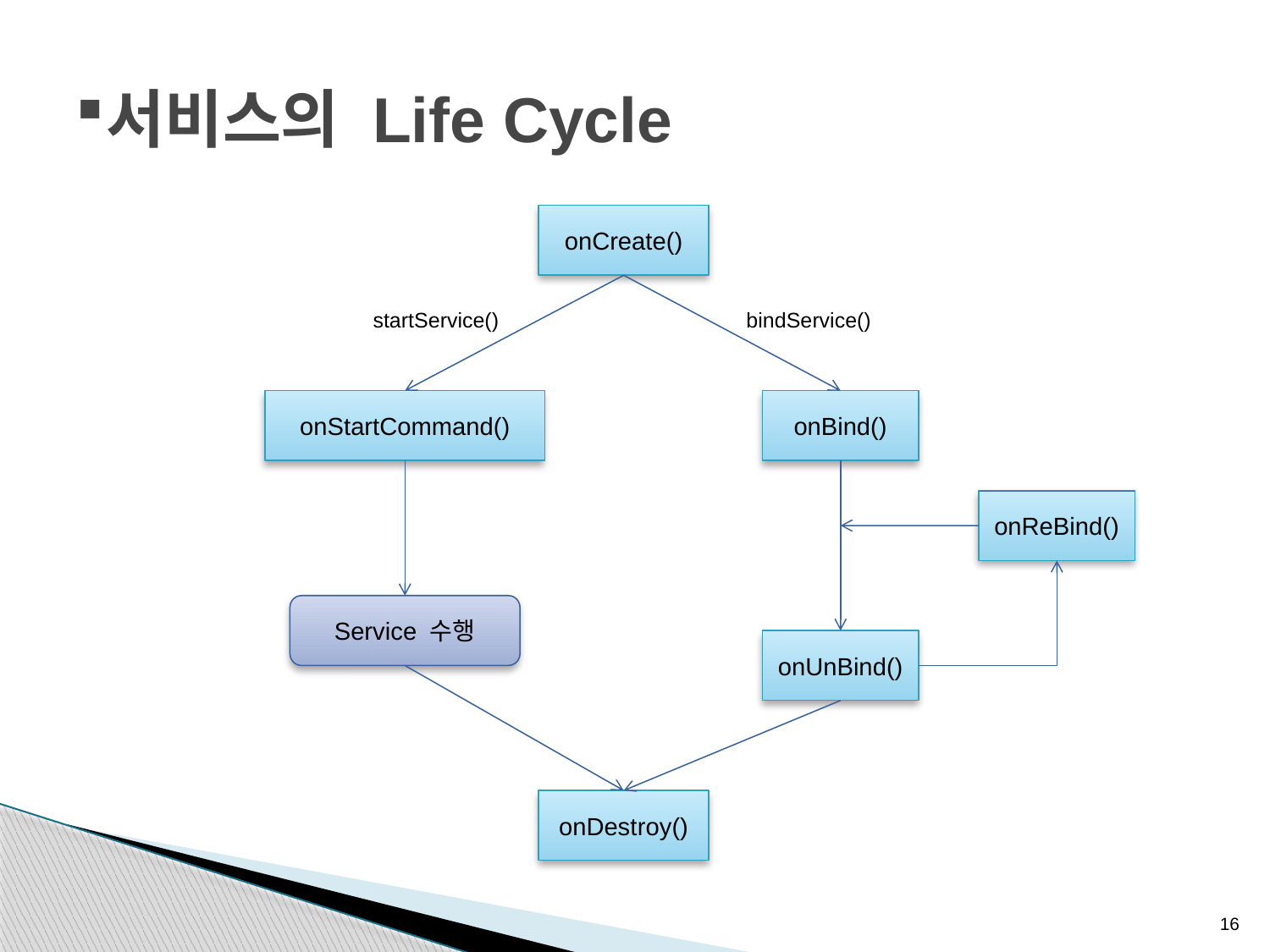

# 서비스의 Life Cycle
onCreate()
startService()
bindService()
onStartCommand()
onBind()
onReBind()
Service 수행
onUnBind()
onDestroy()
16